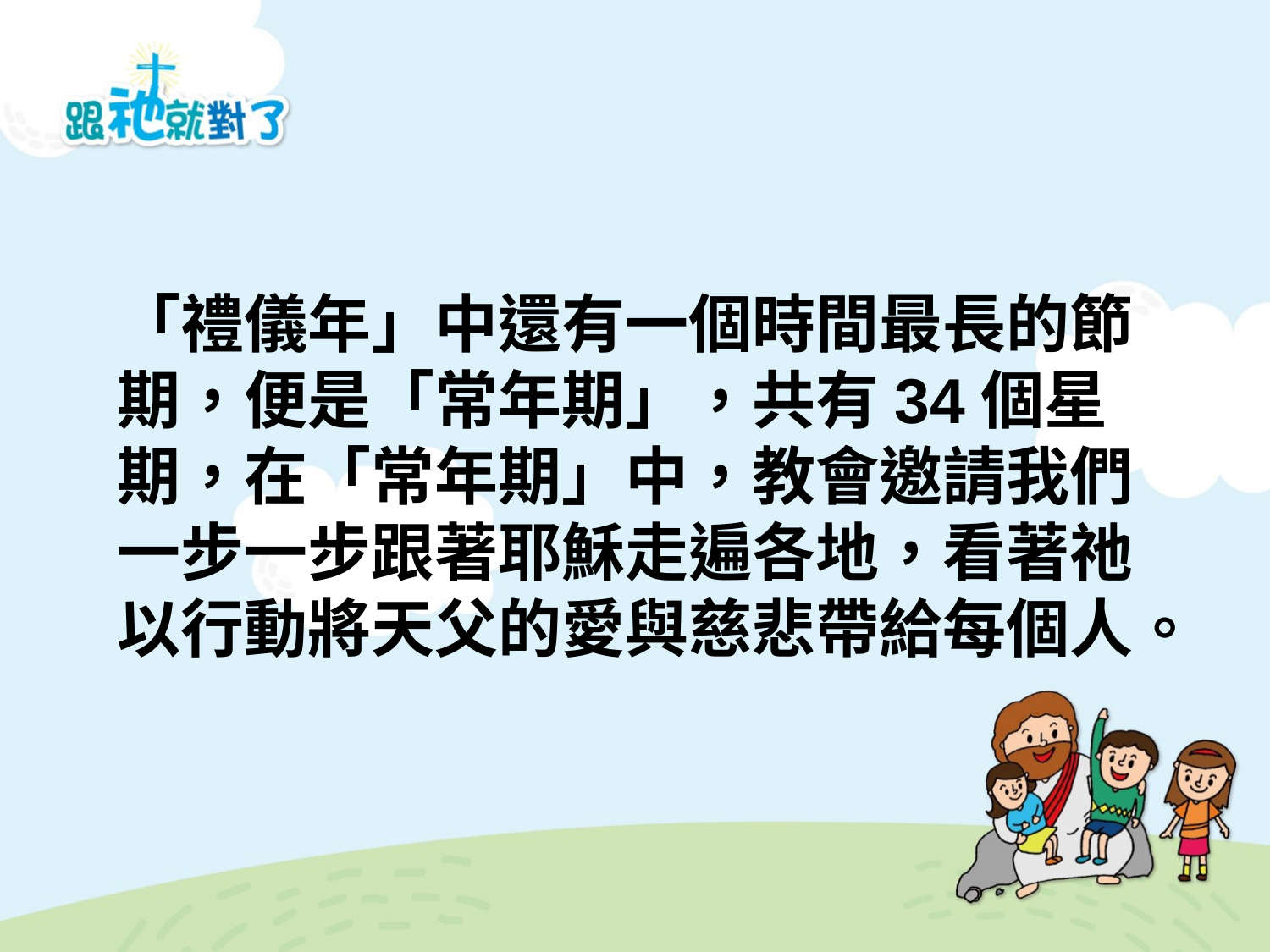

「禮儀年」中還有一個時間最長的節期，便是「常年期」，共有34個星期，在「常年期」中，教會邀請我們一步一步跟著耶穌走遍各地，看著祂以行動將天父的愛與慈悲帶給每個人。